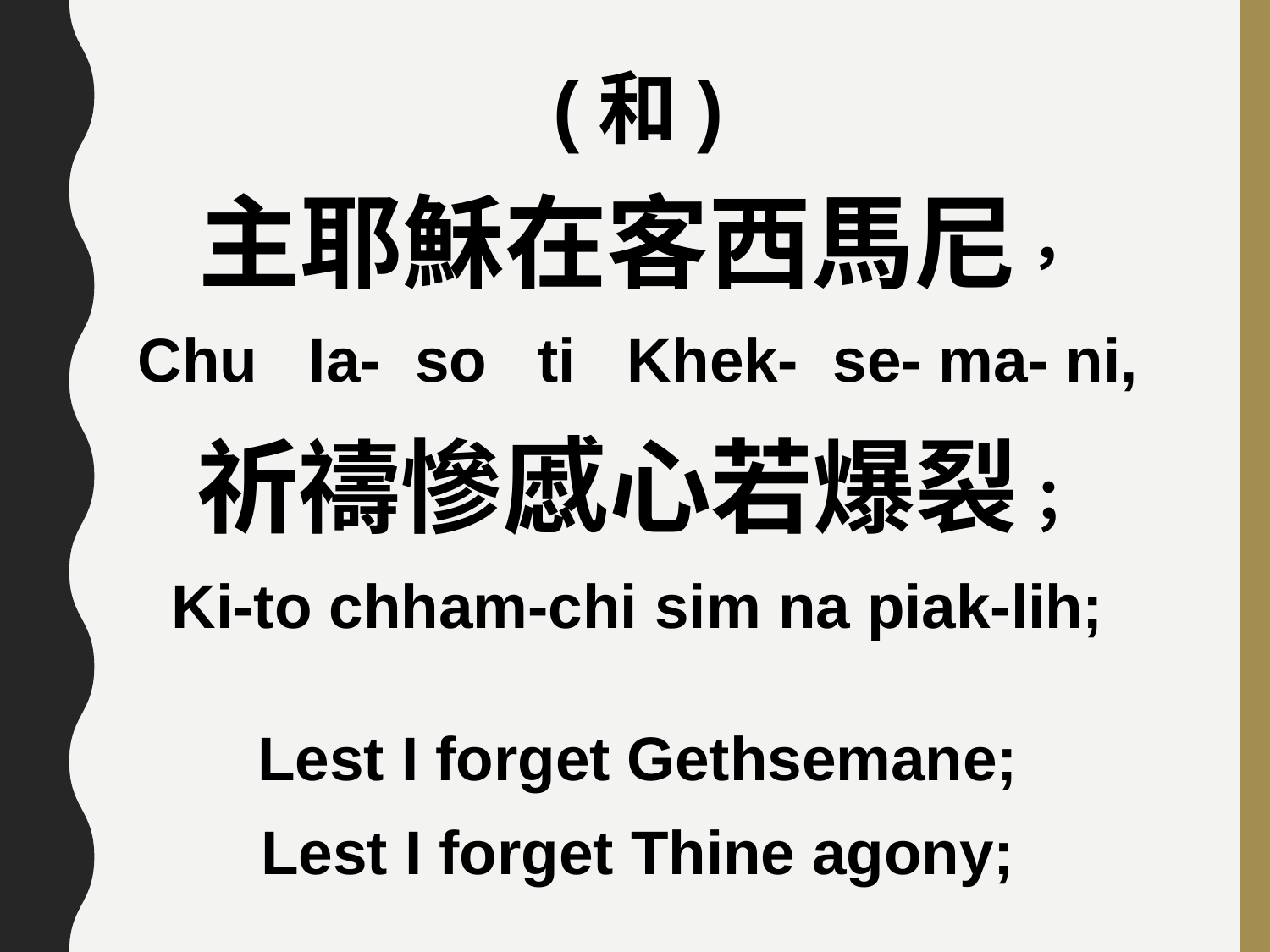

(和)
主耶穌在客西馬尼，
Chu   Ia-  so   ti   Khek-  se- ma- ni,
祈禱慘慼心若爆裂；
Ki-to chham-chi sim na piak-lih;

Lest I forget Gethsemane;
Lest I forget Thine agony;